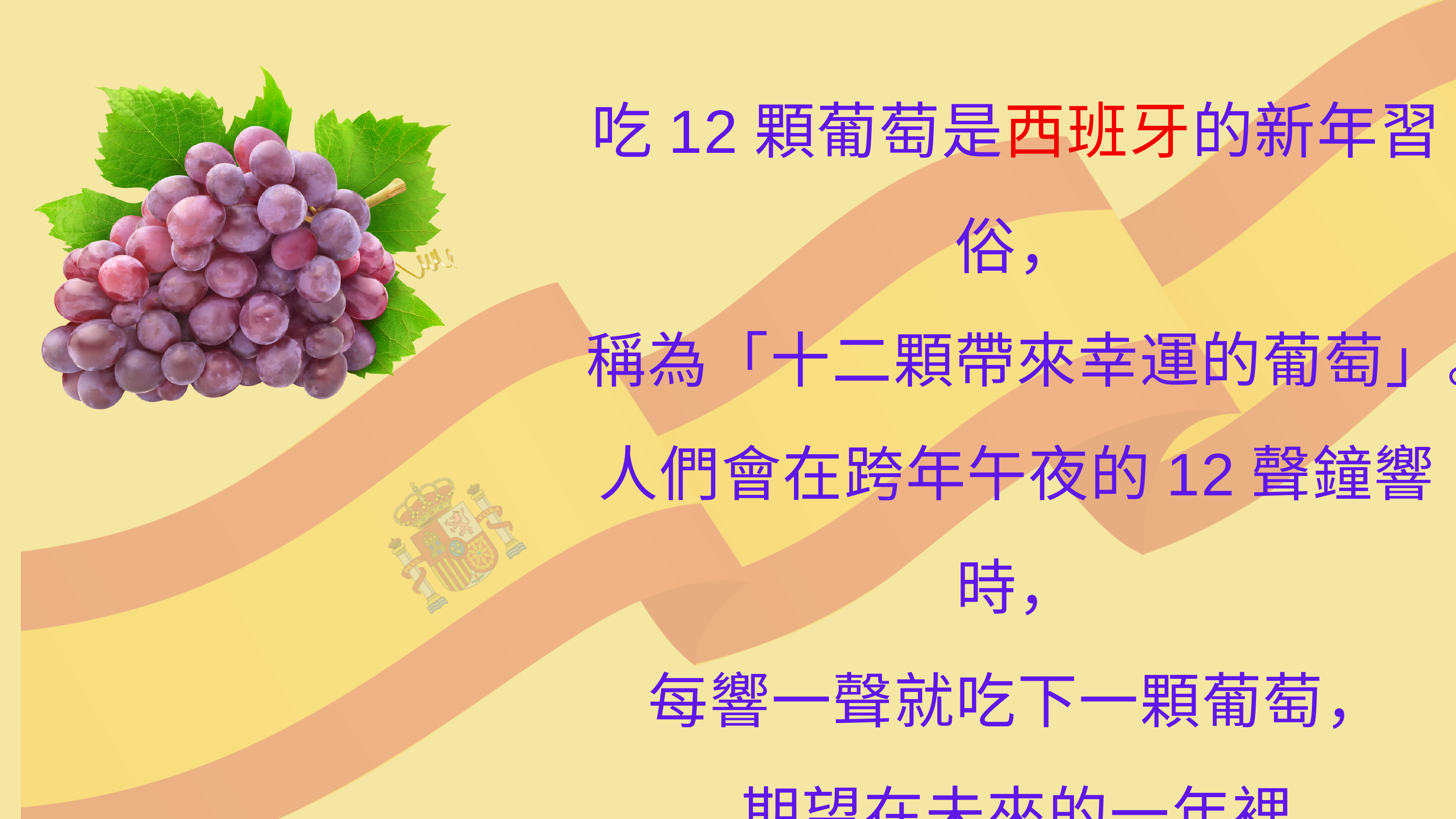

吃12顆葡萄是西班牙的新年習俗，
稱為「十二顆帶來幸運的葡萄」。
人們會在跨年午夜的12聲鐘響時，
每響一聲就吃下一顆葡萄，
期望在未來的一年裡
都能帶來好運與成功。